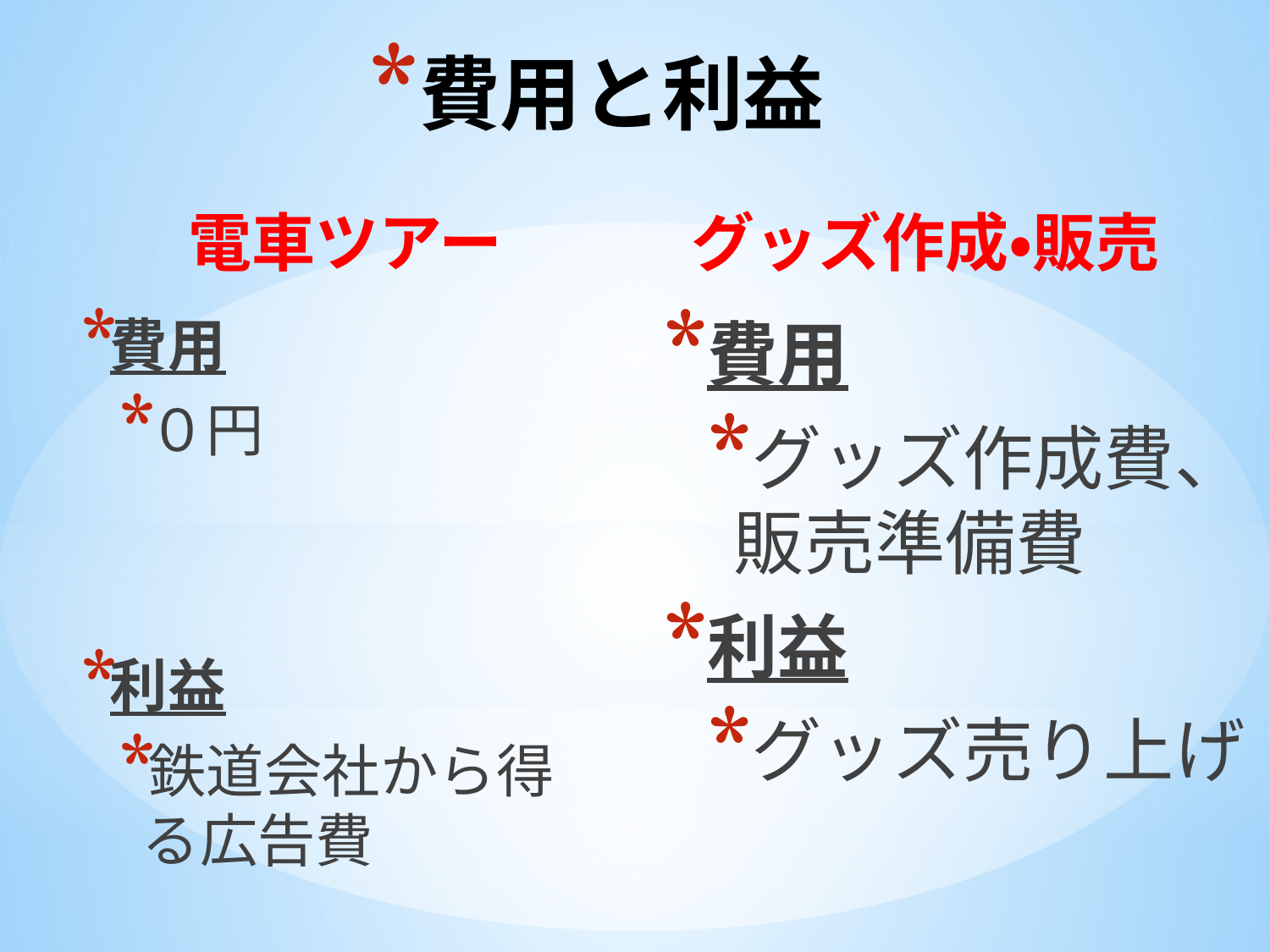

# 費用と利益
電車ツアー
グッズ作成・販売

費用
グッズ作成費、販売準備費
利益
グッズ売り上げ

費用
０円

利益
鉄道会社から得る広告費